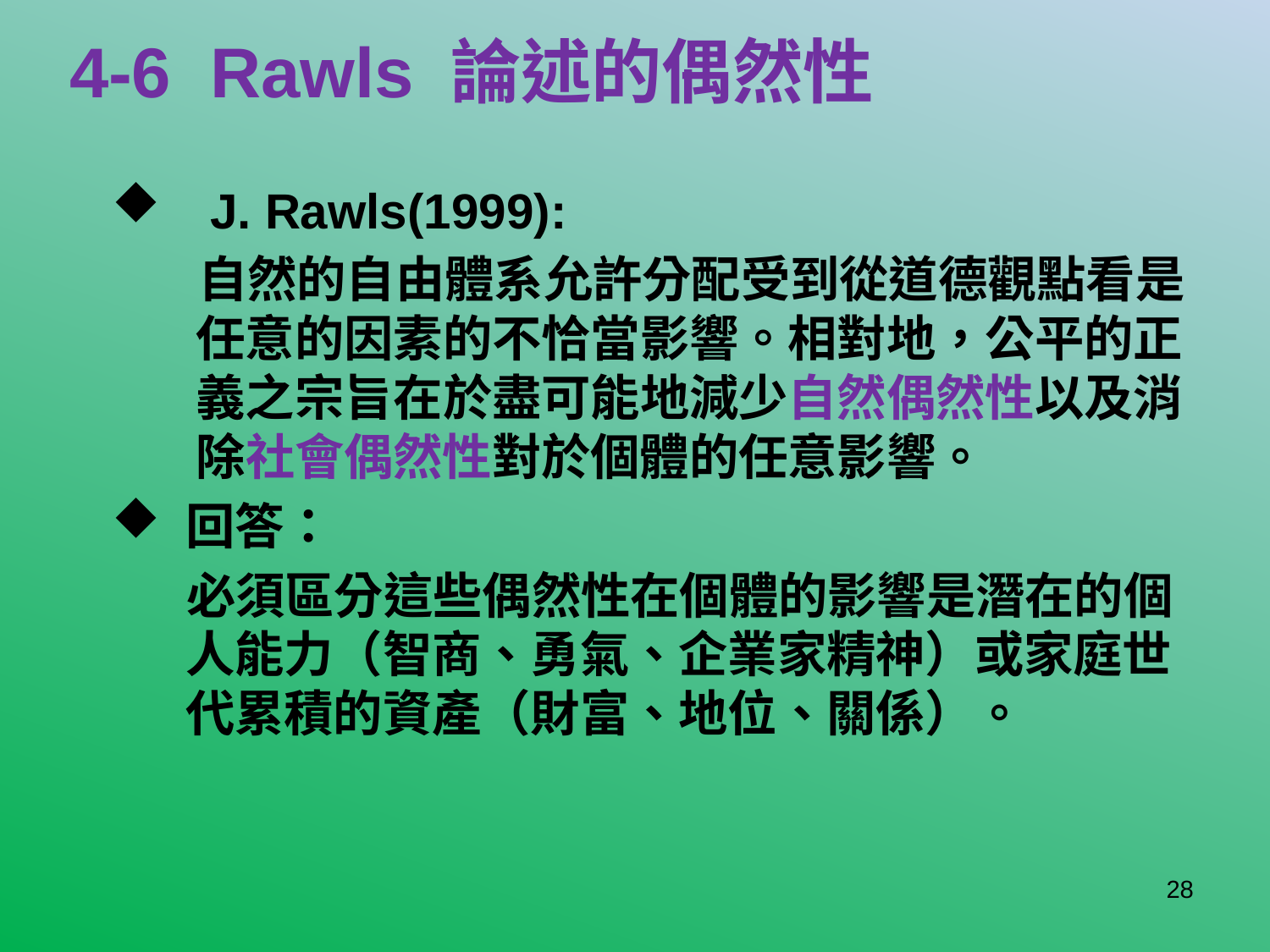

# 4-6  Rawls 論述的偶然性
 J. Rawls(1999):
自然的自由體系允許分配受到從道德觀點看是任意的因素的不恰當影響。相對地，公平的正義之宗旨在於盡可能地減少自然偶然性以及消除社會偶然性對於個體的任意影響。
回答：
必須區分這些偶然性在個體的影響是潛在的個人能力（智商、勇氣、企業家精神）或家庭世代累積的資產（財富、地位、關係）。
28